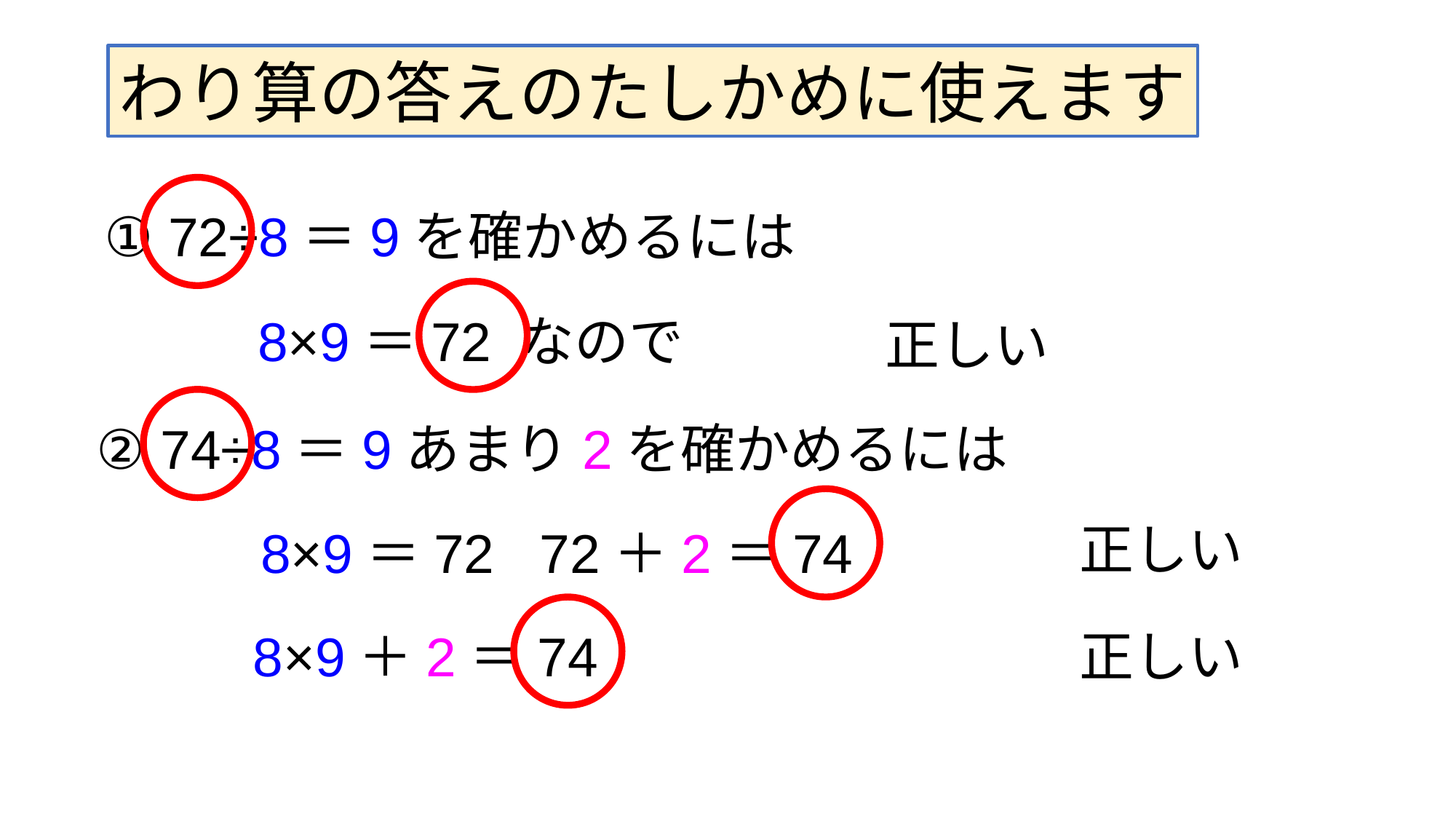

わり算の答えのたしかめに使えます

① 72÷8＝9を確かめるには

8×9＝72 なので
正しい

② 74÷8＝9あまり2を確かめるには

正しい
8×9＝72   72＋2＝74

正しい
8×9＋2＝74